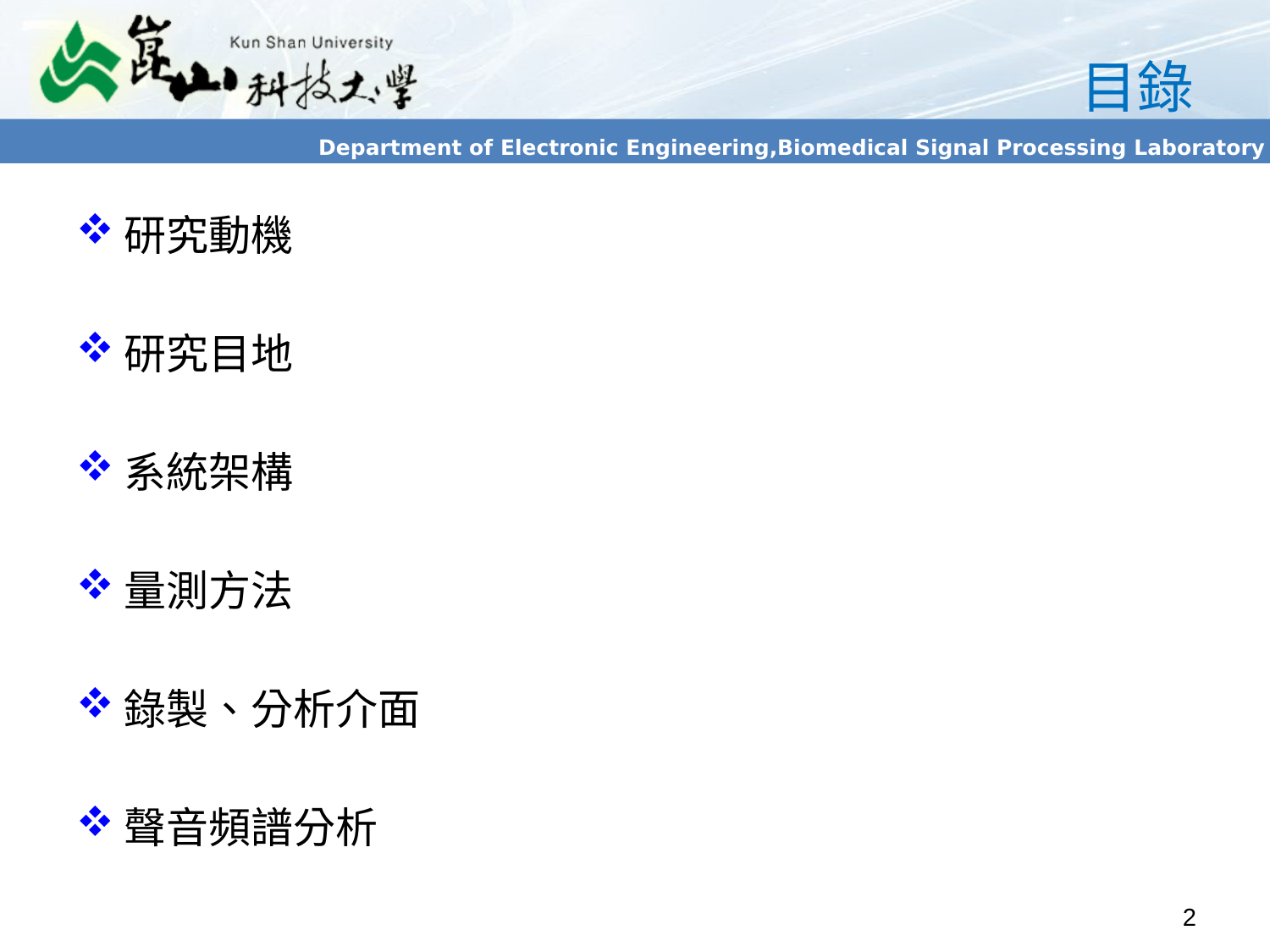

# 目錄
研究動機

研究目地

系統架構

量測方法

錄製、分析介面

聲音頻譜分析

2